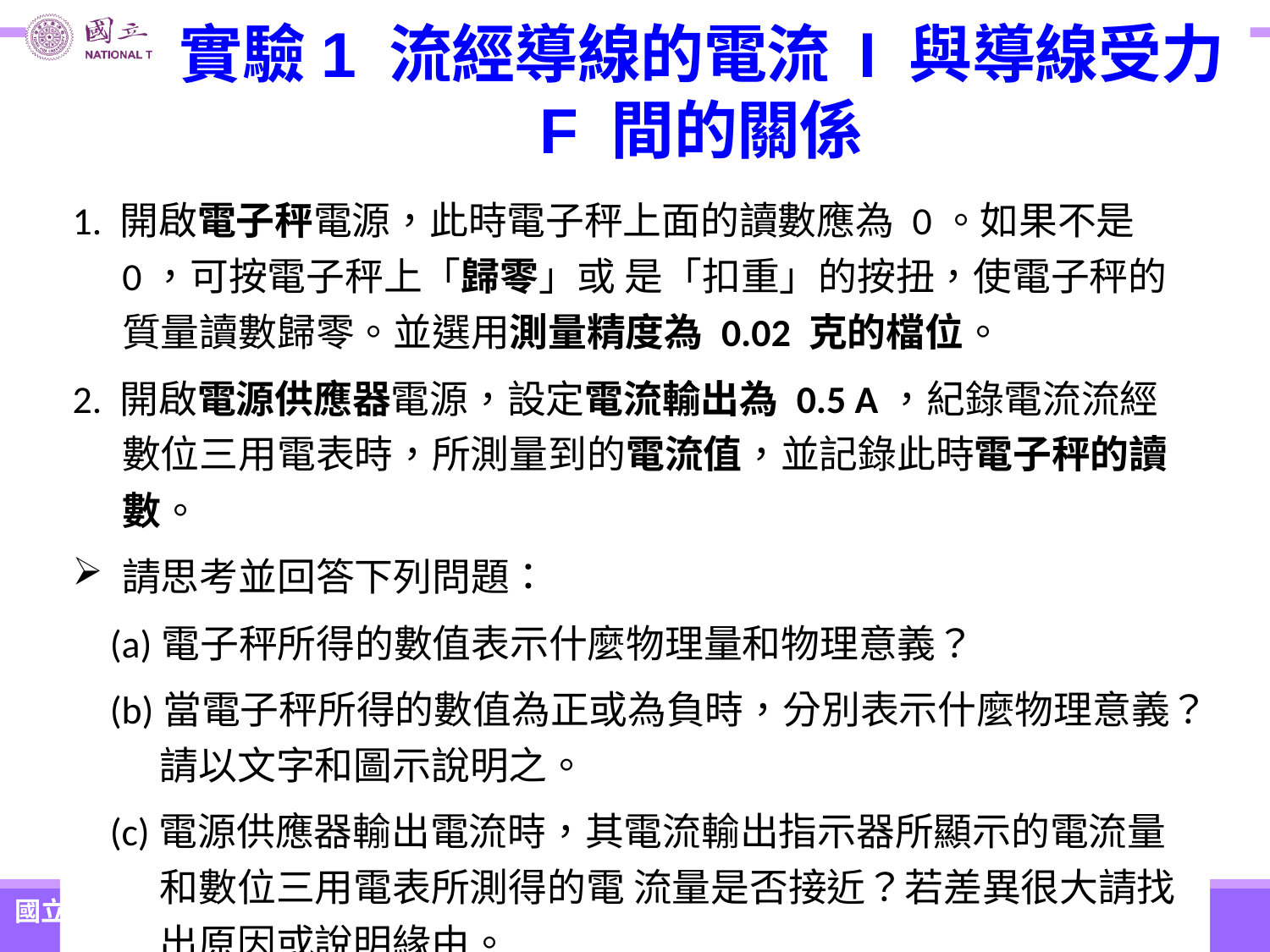

# 實驗1 流經導線的電流 I 與導線受力 F 間的關係
1. 開啟電子秤電源，此時電子秤上面的讀數應為 0。如果不是 0，可按電子秤上「歸零」或 是「扣重」的按扭，使電子秤的質量讀數歸零。並選用測量精度為 0.02 克的檔位。
2. 開啟電源供應器電源，設定電流輸出為 0.5 A，紀錄電流流經數位三用電表時，所測量到的電流值，並記錄此時電子秤的讀數。
請思考並回答下列問題：
(a)電子秤所得的數值表示什麼物理量和物理意義？
(b)當電子秤所得的數值為正或為負時，分別表示什麼物理意義？請以文字和圖示說明之。
(c)電源供應器輸出電流時，其電流輸出指示器所顯示的電流量和數位三用電表所測得的電 流量是否接近？若差異很大請找出原因或說明緣由。